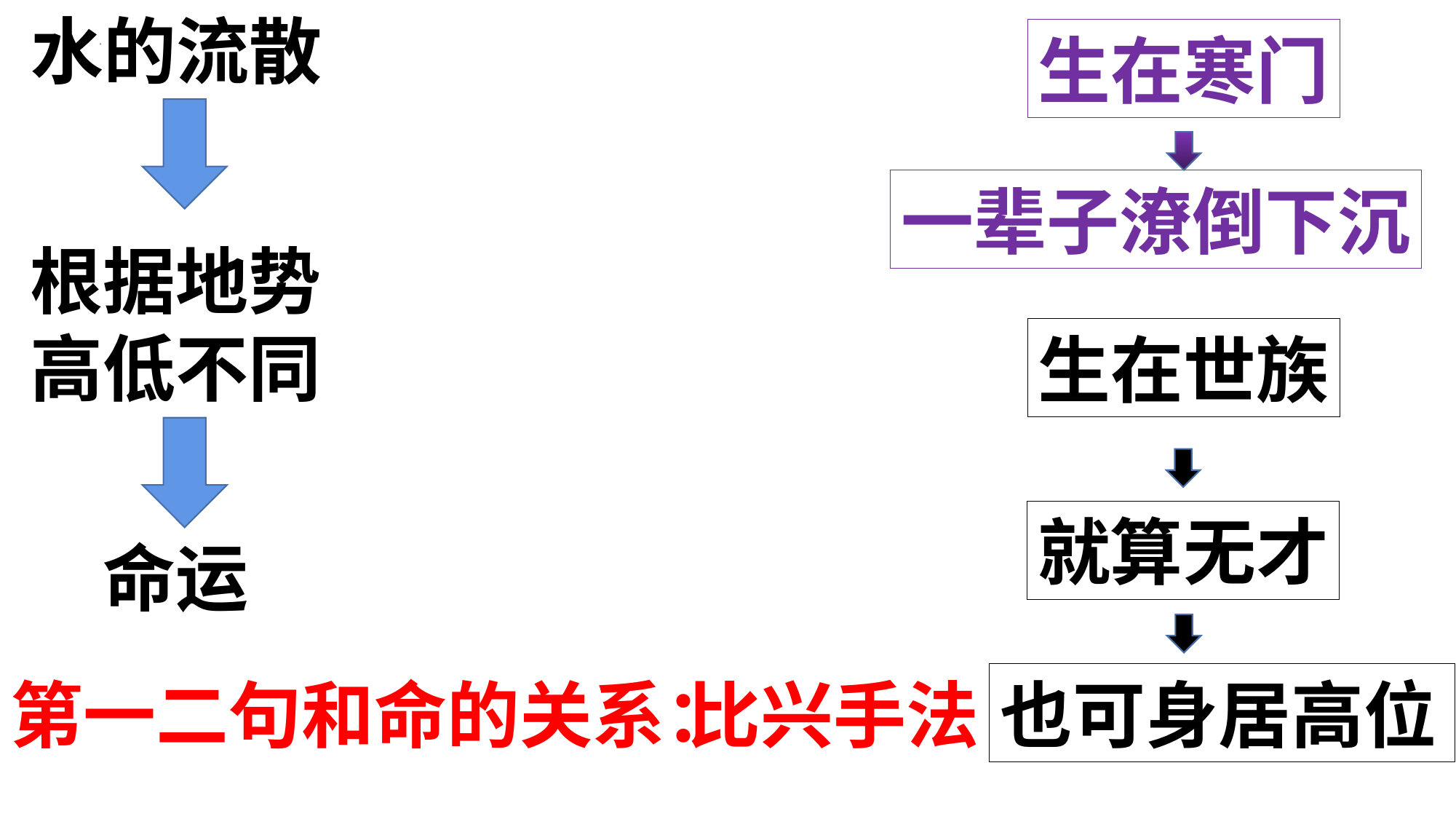

水的流散
生在寒门

一辈子潦倒下沉
根据地势高低不同
生在世族

就算无才
命运

第一二句和命的关系：
比兴手法
也可身居高位